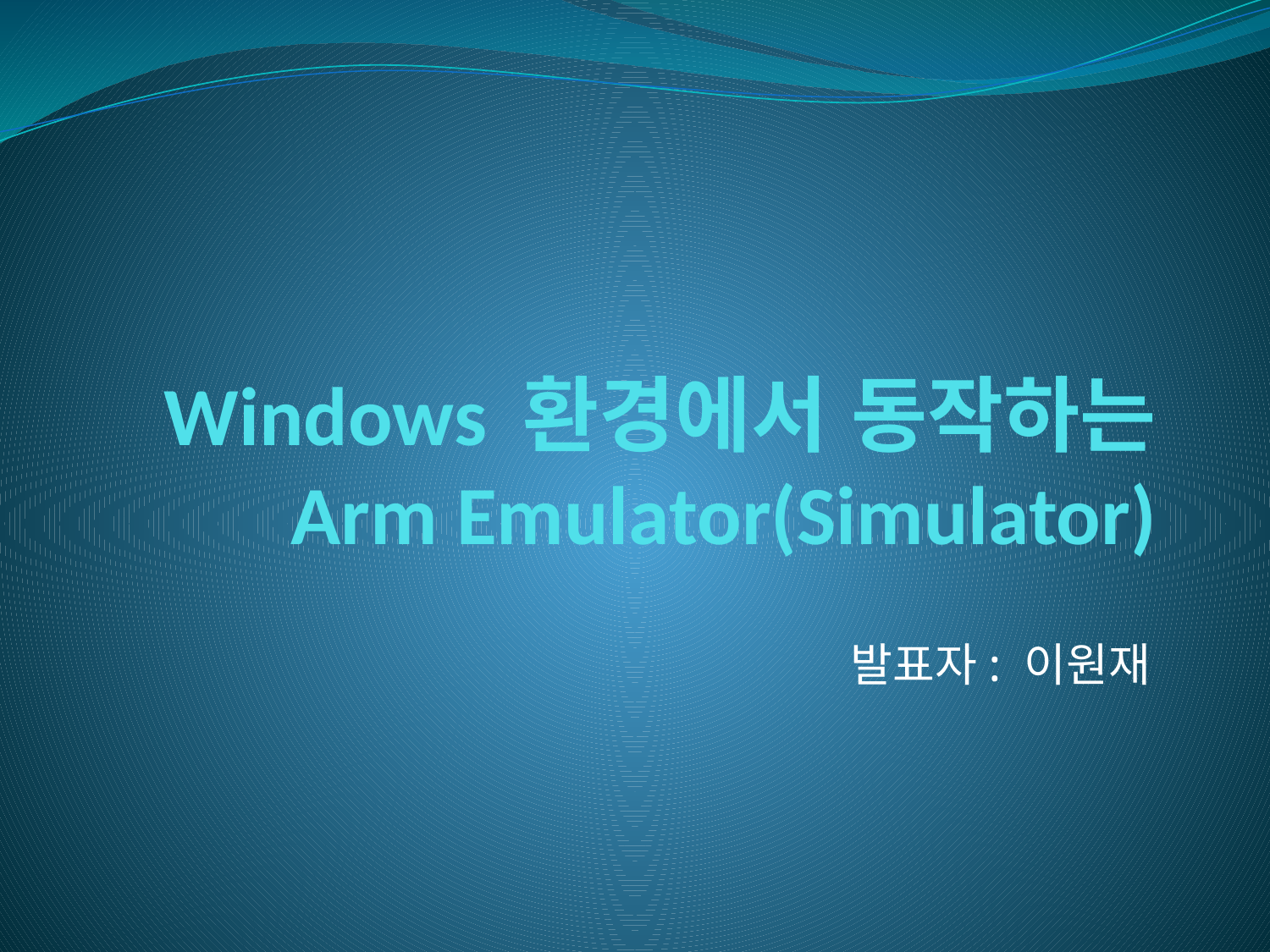

# Windows 환경에서 동작하는 Arm Emulator(Simulator)

발표자: 이원재